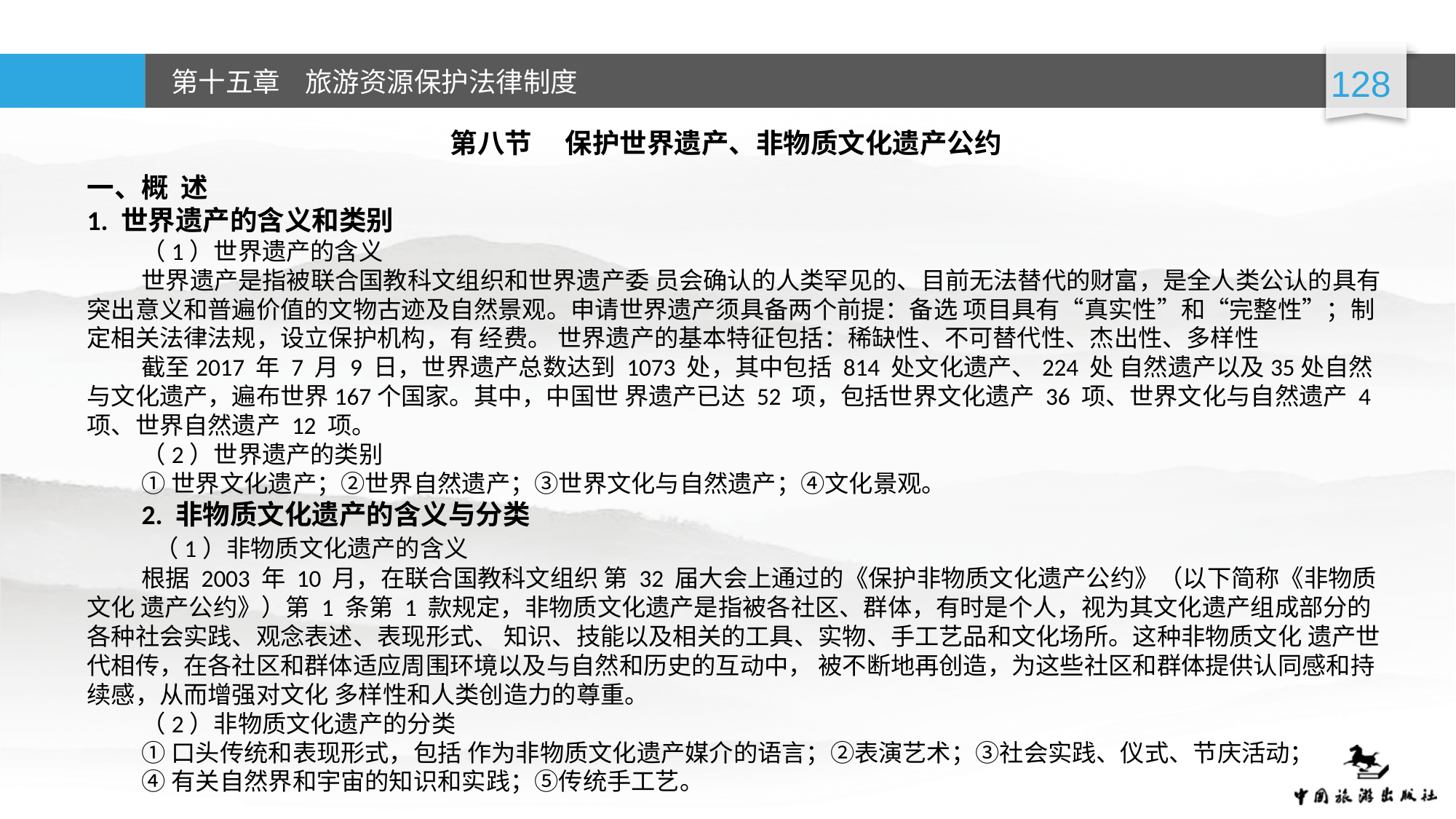

第八节  保护世界遗产、非物质文化遗产公约
一、概  述
1. 世界遗产的含义和类别
（1）世界遗产的含义
世界遗产是指被联合国教科文组织和世界遗产委 员会确认的人类罕见的、目前无法替代的财富，是全人类公认的具有突出意义和普遍价值的文物古迹及自然景观。申请世界遗产须具备两个前提：备选 项目具有“真实性”和“完整性”；制定相关法律法规，设立保护机构，有 经费。 世界遗产的基本特征包括：稀缺性、不可替代性、杰出性、多样性
截至2017 年 7 月 9 日，世界遗产总数达到 1073 处，其中包括 814 处文化遗产、224 处 自然遗产以及35处自然与文化遗产，遍布世界167个国家。其中，中国世 界遗产已达 52 项，包括世界文化遗产 36 项、世界文化与自然遗产 4 项、世界自然遗产 12 项。
（2）世界遗产的类别
①世界文化遗产；②世界自然遗产；③世界文化与自然遗产；④文化景观。
2. 非物质文化遗产的含义与分类
 （1）非物质文化遗产的含义
根据 2003 年 10 月，在联合国教科文组织 第 32 届大会上通过的《保护非物质文化遗产公约》（以下简称《非物质文化 遗产公约》）第 1 条第 1 款规定，非物质文化遗产是指被各社区、群体，有时是个人，视为其文化遗产组成部分的各种社会实践、观念表述、表现形式、 知识、技能以及相关的工具、实物、手工艺品和文化场所。这种非物质文化 遗产世代相传，在各社区和群体适应周围环境以及与自然和历史的互动中， 被不断地再创造，为这些社区和群体提供认同感和持续感，从而增强对文化 多样性和人类创造力的尊重。
（2）非物质文化遗产的分类
①口头传统和表现形式，包括 作为非物质文化遗产媒介的语言；②表演艺术；③社会实践、仪式、节庆活动；
④有关自然界和宇宙的知识和实践；⑤传统手工艺。